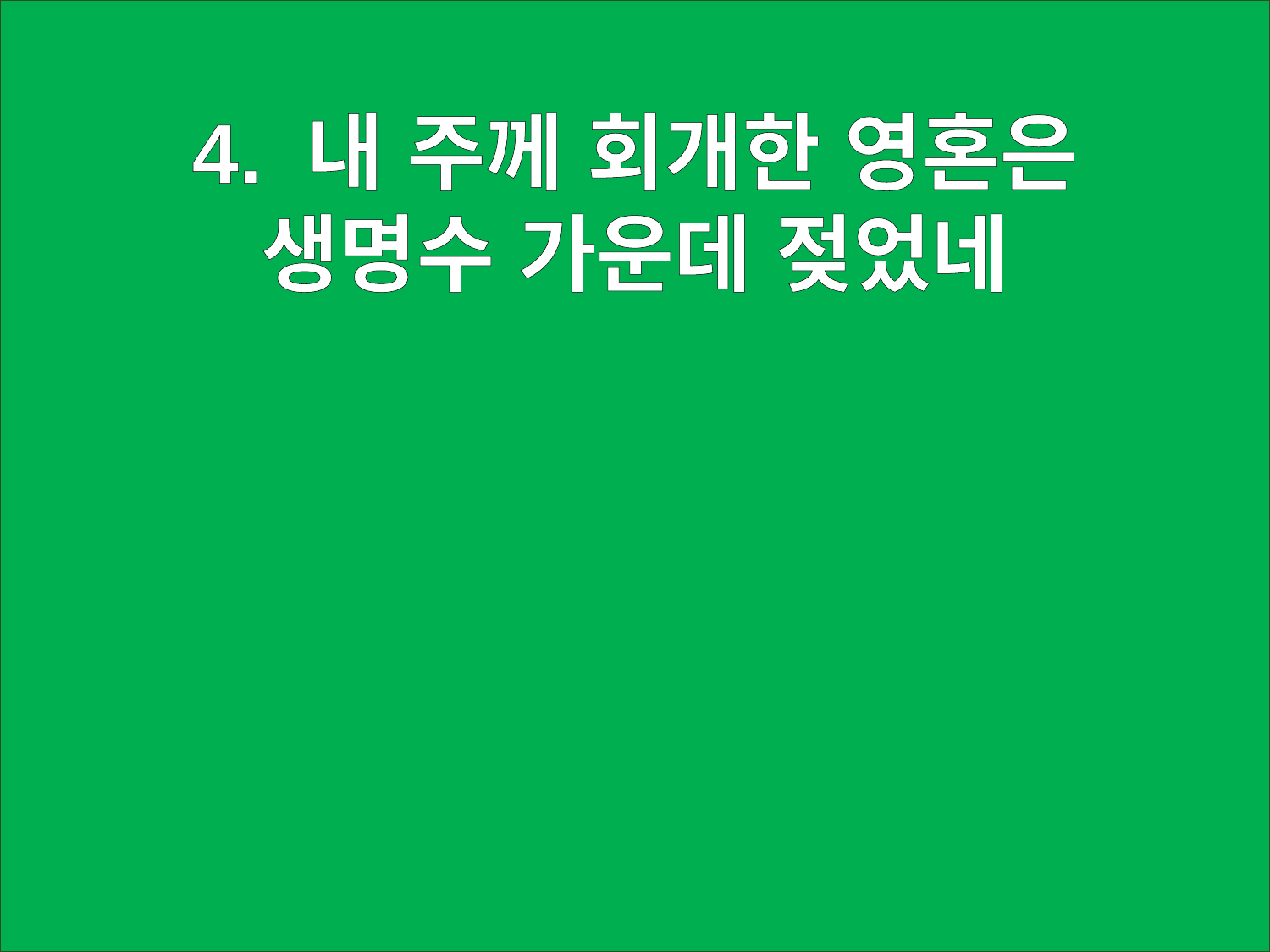

4. 내 주께 회개한 영혼은
생명수 가운데 젖었네